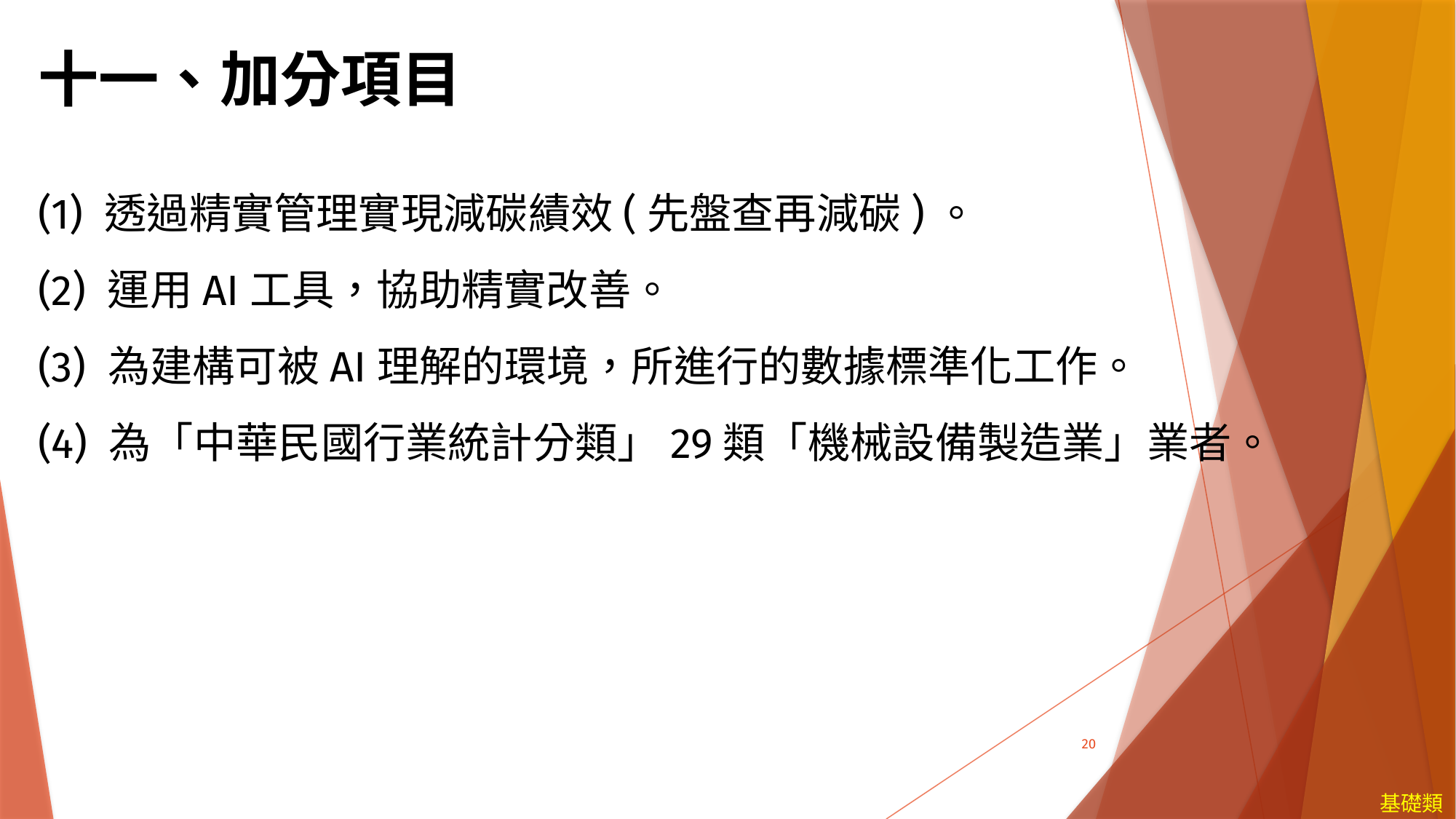

# 十一、加分項目
(1) 透過精實管理實現減碳績效(先盤查再減碳)。
(2) 運用AI工具，協助精實改善。
(3) 為建構可被AI理解的環境，所進行的數據標準化工作。
(4) 為「中華民國行業統計分類」29類「機械設備製造業」業者。
20